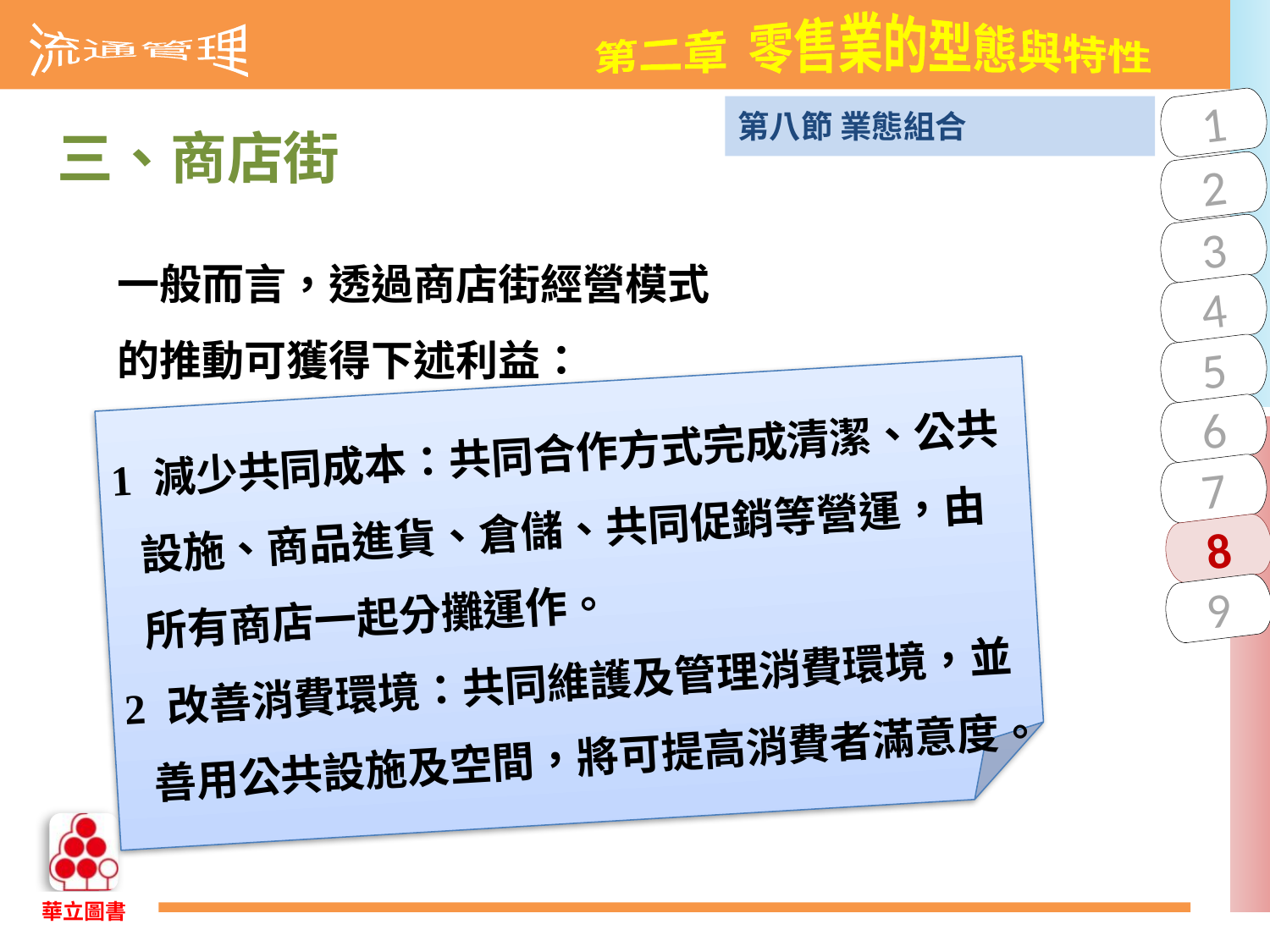

第八節 業態組合
三、商店街
一般而言，透過商店街經營模式的推動可獲得下述利益：

1 減少共同成本：共同合作方式完成清潔、公共設施、商品進貨、倉儲、共同促銷等營運，由所有商店一起分攤運作。
2 改善消費環境：共同維護及管理消費環境，並善用公共設施及空間，將可提高消費者滿意度。